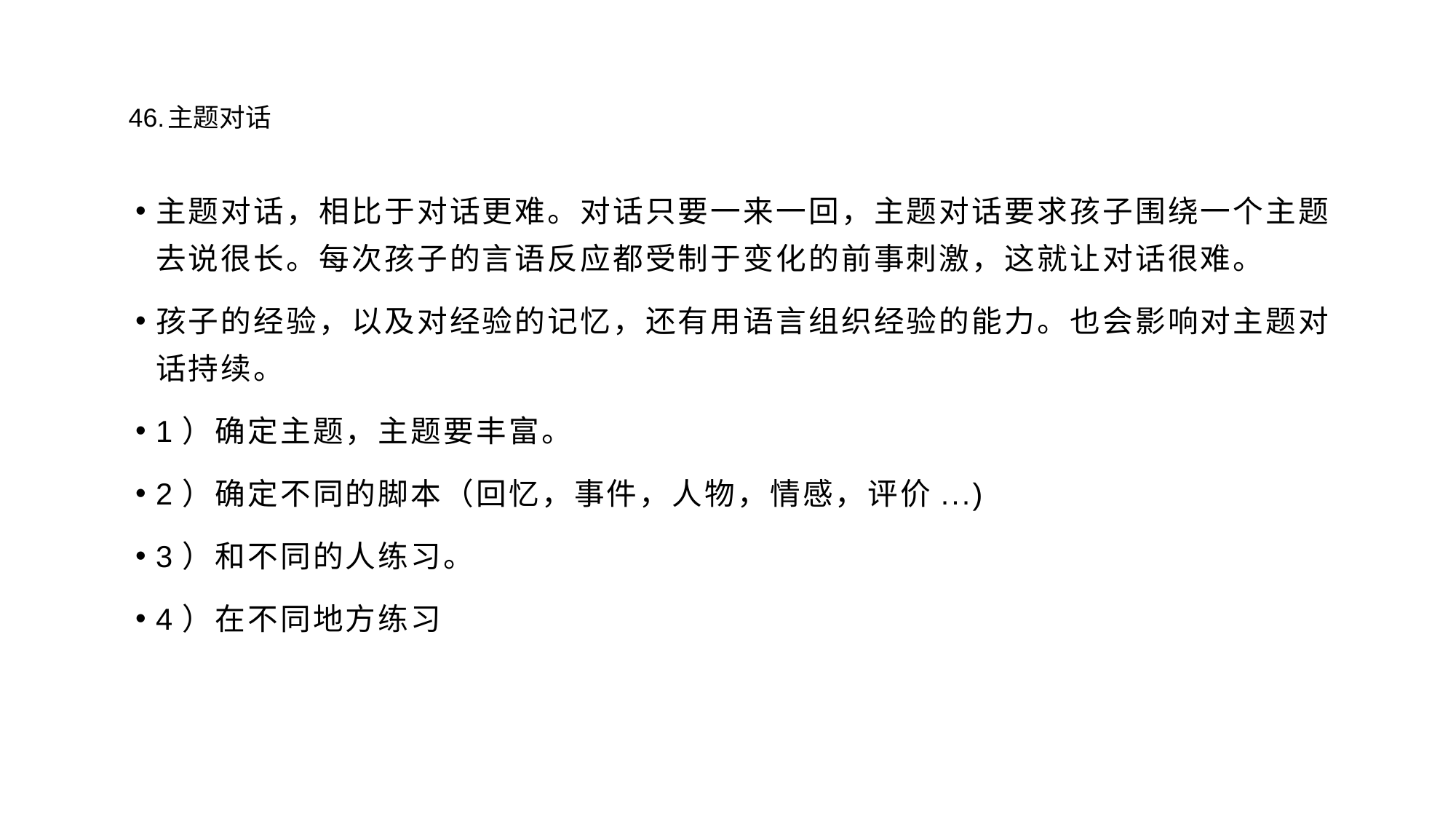

# 46.主题对话
主题对话，相比于对话更难。对话只要一来一回，主题对话要求孩子围绕一个主题去说很长。每次孩子的言语反应都受制于变化的前事刺激，这就让对话很难。
孩子的经验，以及对经验的记忆，还有用语言组织经验的能力。也会影响对主题对话持续。
1）确定主题，主题要丰富。
2）确定不同的脚本（回忆，事件，人物，情感，评价...)
3）和不同的人练习。
4）在不同地方练习